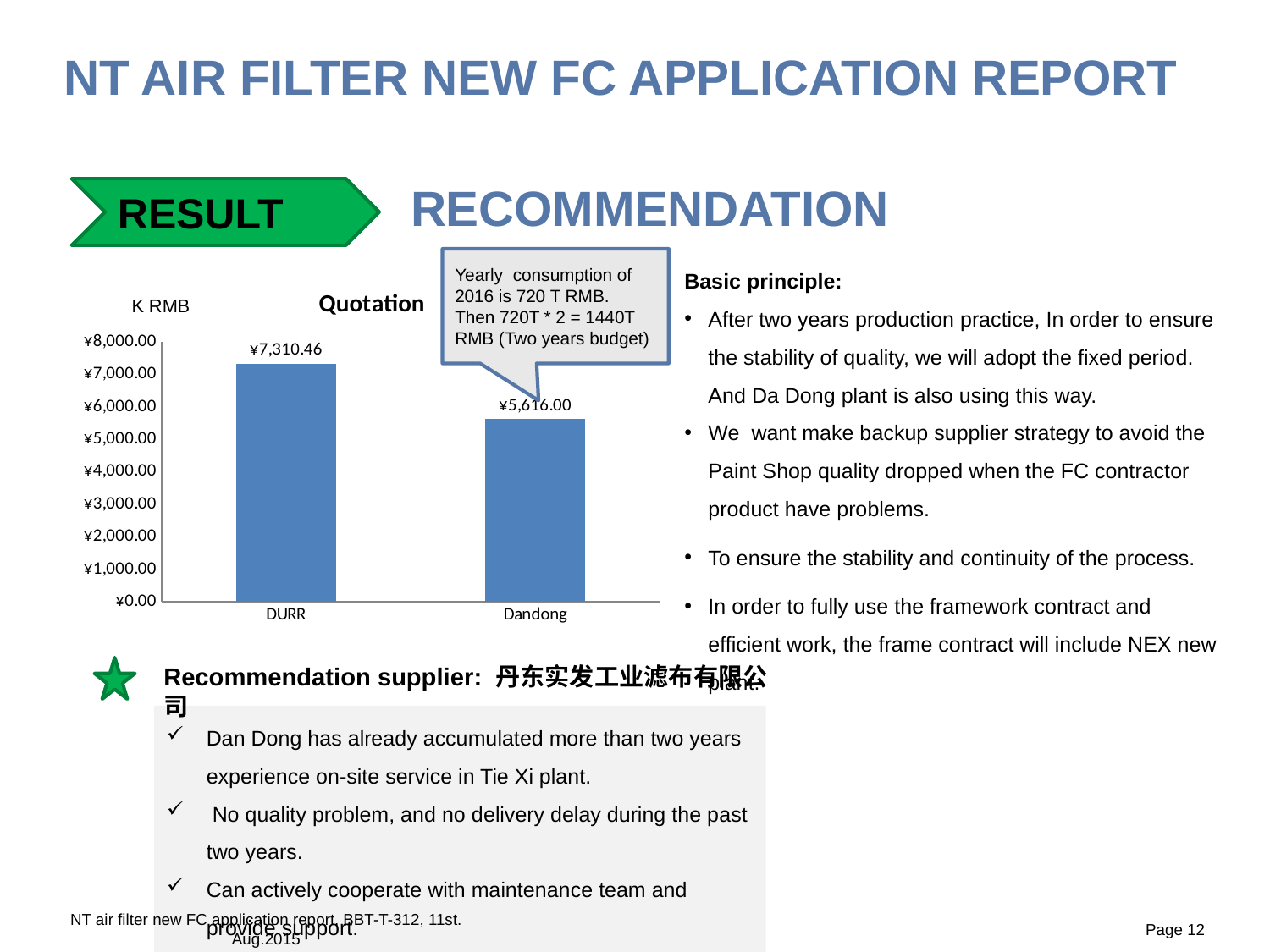

NT air filter new fc application report
RESULT
recommendation

Yearly  consumption of 2016 is 720 T RMB.
Then 720T * 2 = 1440T RMB (Two years budget)
Basic principle:
After two years production practice, In order to ensure the stability of quality, we will adopt the fixed period. And Da Dong plant is also using this way.
We  want make backup supplier strategy to avoid the Paint Shop quality dropped when the FC contractor  product have problems.
To ensure the stability and continuity of the process.
In order to fully use the framework contract and efficient work, the frame contract will include NEX new plant.

### Chart: Quotation

| Category | Consumption |
|---|---|
| DURR | 7310.46 |
| Dandong | 5616.0 |
K RMB
Recommendation supplier: 丹东实发工业滤布有限公司

Dan Dong has already accumulated more than two years experience on-site service in Tie Xi plant.
 No quality problem, and no delivery delay during the past two years.
Can actively cooperate with maintenance team and provide support.
The lowest quotation.
NT air filter new FC application report, BBT-T-312, 11st. Aug.2015
Page 12